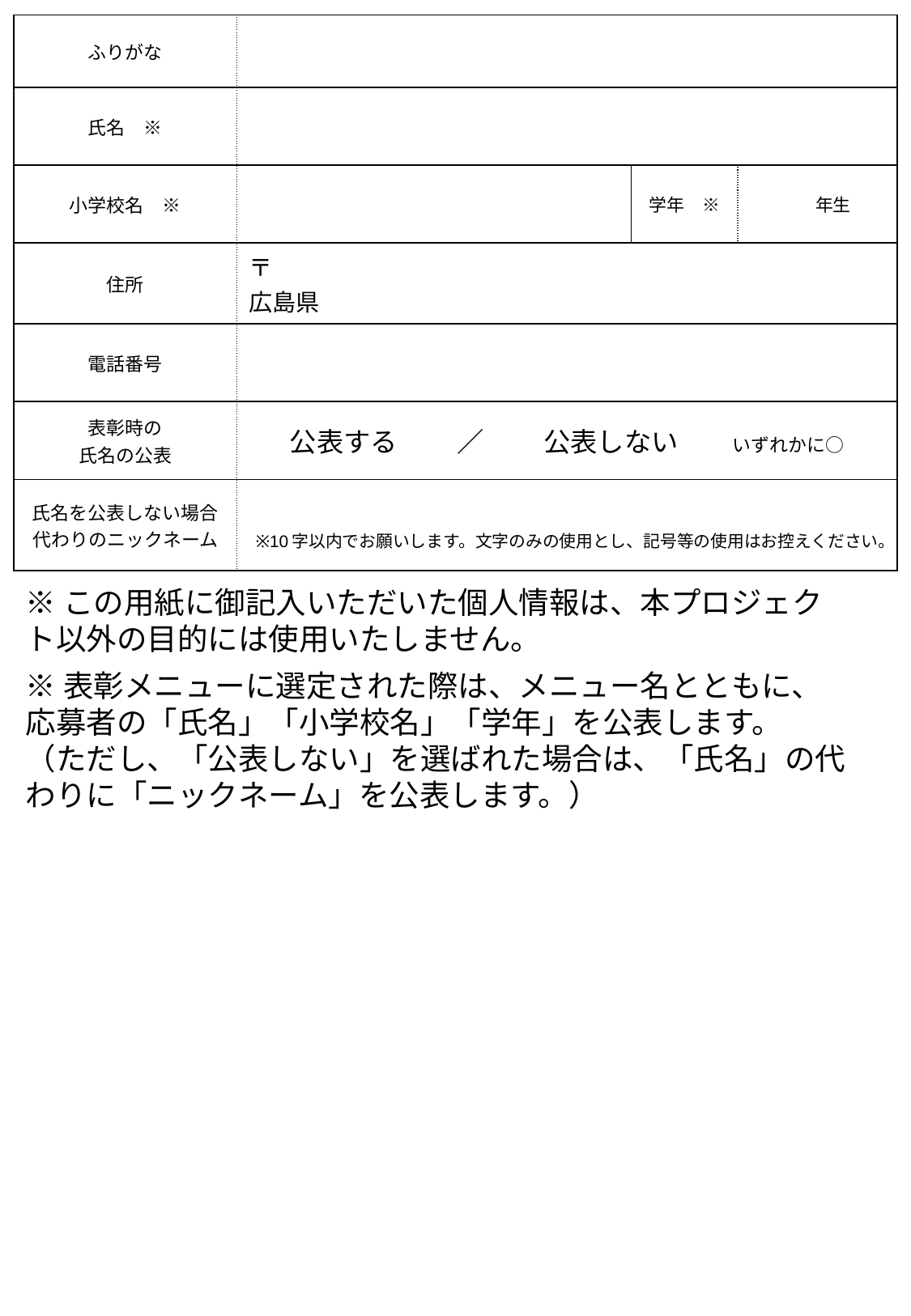

| ふりがな |  |  |  |
| --- | --- | --- | --- |
| 氏名　※ |  |  |  |
| 小学校名　※ |  | 学年　※ | 年生 |
| 住所 | 〒 広島県 |  |  |
| 電話番号 |  |  |  |
| 表彰時の 氏名の公表 | 公表する　　 ／ 　　公表しない　　いずれかに○ |  |  |
| 氏名を公表しない場合 代わりのニックネーム | ※10字以内でお願いします。文字のみの使用とし、記号等の使用はお控えください。 |  |  |
※この用紙に御記入いただいた個人情報は、本プロジェクト以外の目的には使用いたしません。
※表彰メニューに選定された際は、メニュー名とともに、
応募者の「氏名」「小学校名」「学年」を公表します。
（ただし、「公表しない」を選ばれた場合は、「氏名」の代わりに「ニックネーム」を公表します。）